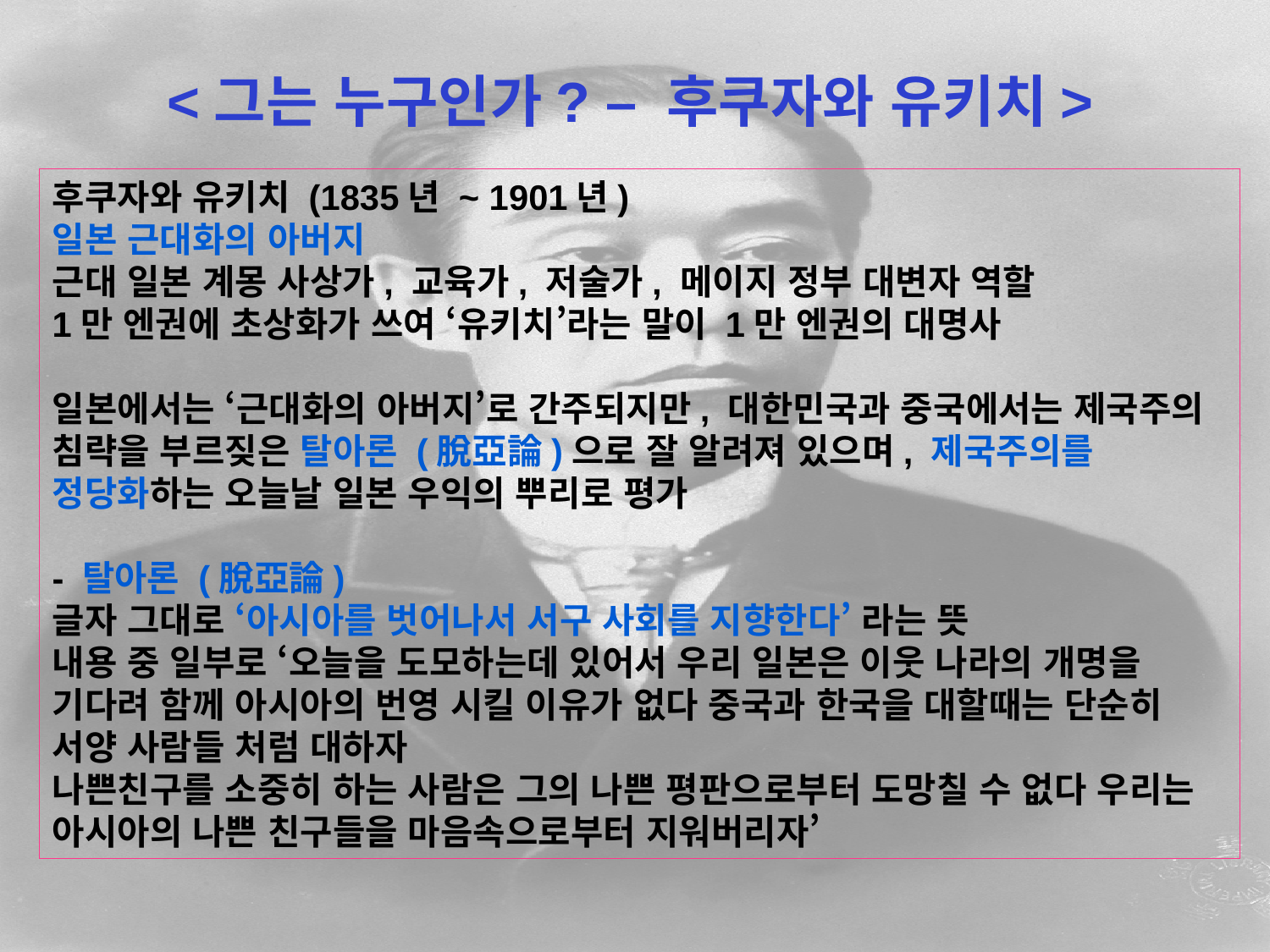

<그는 누구인가? – 후쿠자와 유키치>
후쿠자와 유키치 (1835년 ~ 1901년)
일본 근대화의 아버지
근대 일본 계몽 사상가, 교육가, 저술가, 메이지 정부 대변자 역할
1만 엔권에 초상화가 쓰여 ‘유키치’라는 말이 1만 엔권의 대명사

일본에서는 ‘근대화의 아버지’로 간주되지만, 대한민국과 중국에서는 제국주의 침략을 부르짖은 탈아론 (脫亞論)으로 잘 알려져 있으며, 제국주의를 정당화하는 오늘날 일본 우익의 뿌리로 평가

- 탈아론 (脫亞論)
글자 그대로 ‘아시아를 벗어나서 서구 사회를 지향한다’ 라는 뜻
내용 중 일부로 ‘오늘을 도모하는데 있어서 우리 일본은 이웃 나라의 개명을 기다려 함께 아시아의 번영 시킬 이유가 없다 중국과 한국을 대할때는 단순히 서양 사람들 처럼 대하자
나쁜친구를 소중히 하는 사람은 그의 나쁜 평판으로부터 도망칠 수 없다 우리는 아시아의 나쁜 친구들을 마음속으로부터 지워버리자’